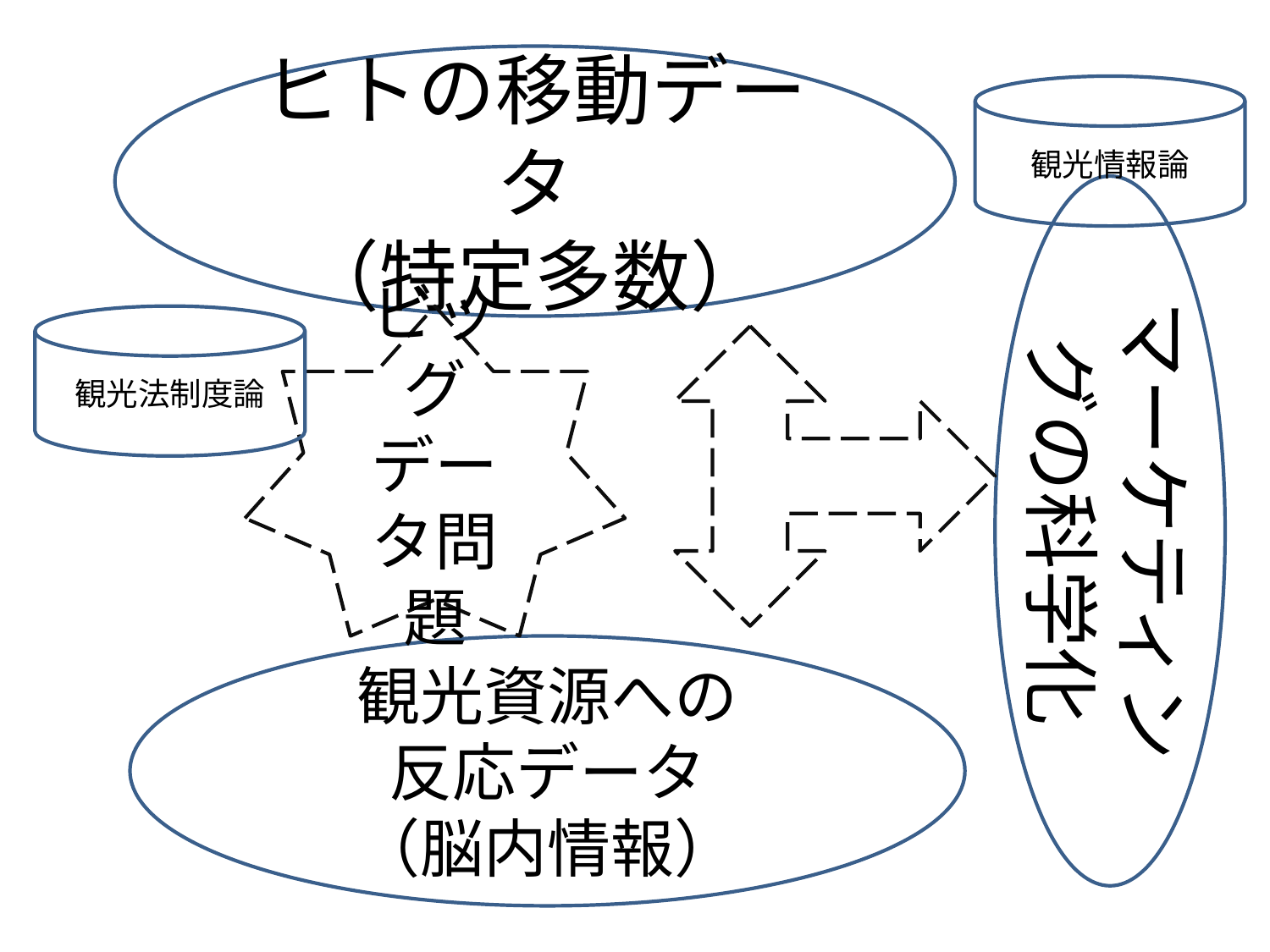

ヒトの移動データ
（特定多数）
観光情報論
マーケティングの科学化
観光法制度論
ビッグデータ問題

観光資源への
反応データ
（脳内情報）